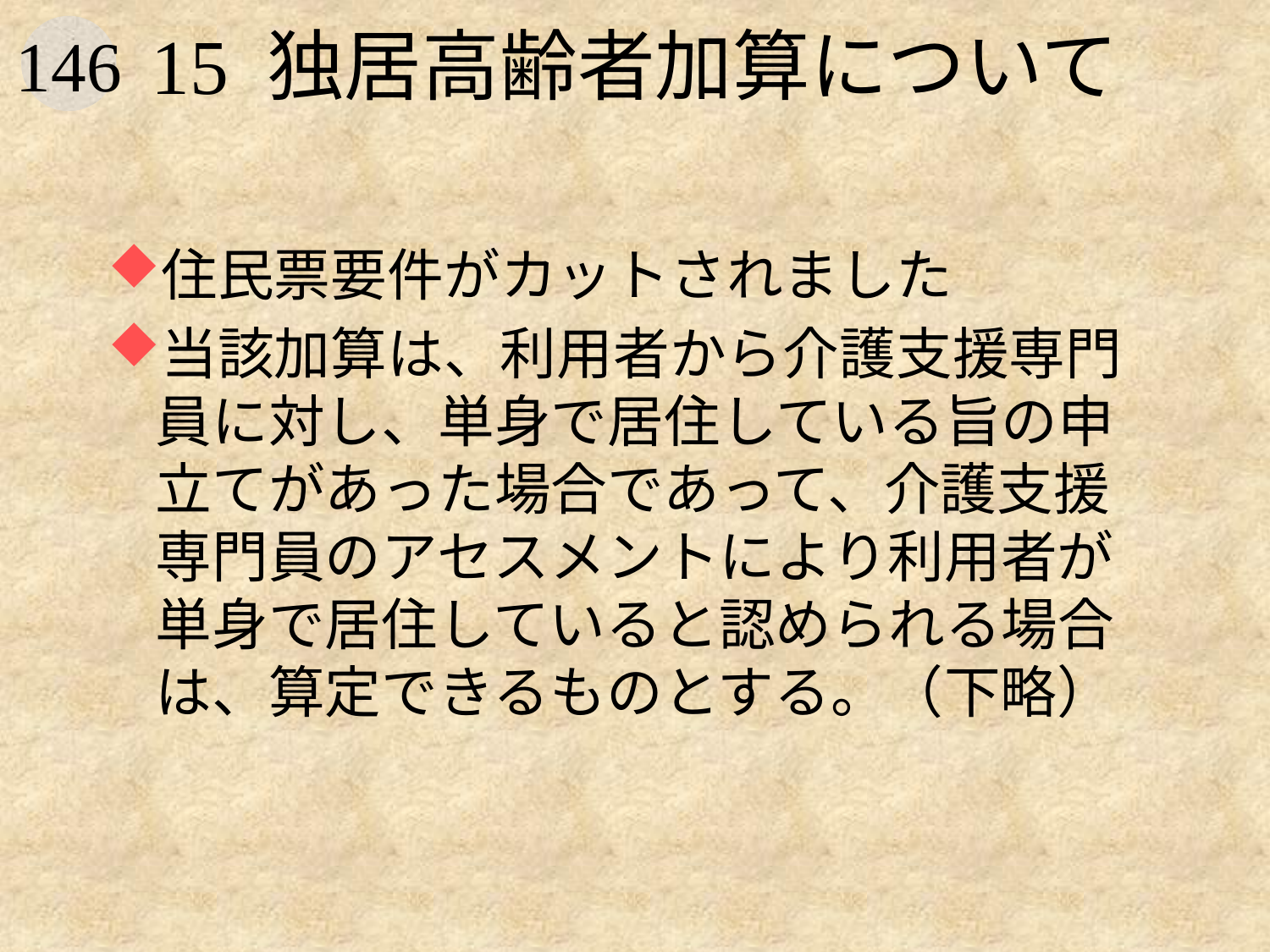

# 15 独居高齢者加算について
住民票要件がカットされました
当該加算は、利用者から介護支援専門員に対し、単身で居住している旨の申立てがあった場合であって、介護支援専門員のアセスメントにより利用者が単身で居住していると認められる場合は、算定できるものとする。（下略）